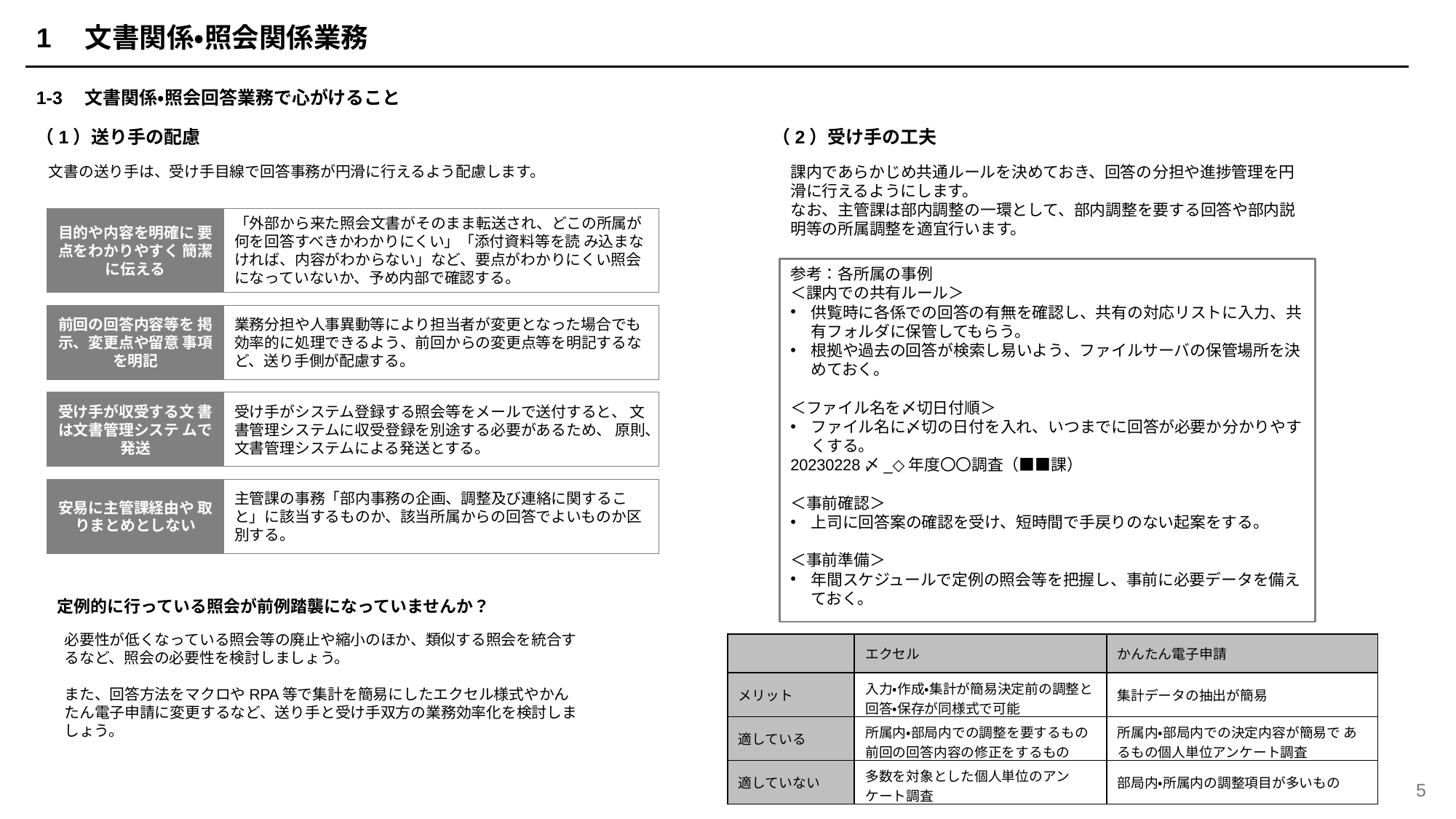

1　文書関係・照会関係業務
1-3　文書関係・照会回答業務で心がけること
（1）送り手の配慮
（2）受け手の工夫
文書の送り手は、受け手目線で回答事務が円滑に行えるよう配慮します。
課内であらかじめ共通ルールを決めておき、回答の分担や進捗管理を円滑に行えるようにします。
なお、主管課は部内調整の一環として、部内調整を要する回答や部内説明等の所属調整を適宜行います。
目的や内容を明確に 要点をわかりやすく 簡潔に伝える
「外部から来た照会文書がそのまま転送され、どこの所属が何を回答すべきかわかりにくい」「添付資料等を読 み込まなければ、内容がわからない」など、要点がわかりにくい照会になっていないか、予め内部で確認する。
参考：各所属の事例
＜課内での共有ルール＞
供覧時に各係での回答の有無を確認し、共有の対応リストに入力、共有フォルダに保管してもらう。
根拠や過去の回答が検索し易いよう、ファイルサーバの保管場所を決めておく。

＜ファイル名を〆切日付順＞
ファイル名に〆切の日付を入れ、いつまでに回答が必要か分かりやすくする。
20230228〆_◇年度〇〇調査（■■課）

＜事前確認＞
上司に回答案の確認を受け、短時間で手戻りのない起案をする。

＜事前準備＞
年間スケジュールで定例の照会等を把握し、事前に必要データを備えておく。
前回の回答内容等を 掲示、変更点や留意 事項を明記
業務分担や人事異動等により担当者が変更となった場合でも効率的に処理できるよう、前回からの変更点等を明記するなど、送り手側が配慮する。
受け手が収受する文 書は文書管理システ ムで発送
受け手がシステム登録する照会等をメールで送付すると、 文書管理システムに収受登録を別途する必要があるため、 原則、文書管理システムによる発送とする。
安易に主管課経由や 取りまとめとしない
主管課の事務「部内事務の企画、調整及び連絡に関すること」に該当するものか、該当所属からの回答でよいものか区別する。
定例的に行っている照会が前例踏襲になっていませんか？
必要性が低くなっている照会等の廃止や縮小のほか、類似する照会を統合するなど、照会の必要性を検討しましょう。

また、回答方法をマクロやRPA等で集計を簡易にしたエクセル様式やかんたん電子申請に変更するなど、送り手と受け手双方の業務効率化を検討しましょう。
|  | エクセル | かんたん電子申請 |
| --- | --- | --- |
| メリット | 入力・作成・集計が簡易決定前の調整と回答・保存が同様式で可能 | 集計データの抽出が簡易 |
| 適している | 所属内・部局内での調整を要するもの前回の回答内容の修正をするもの | 所属内・部局内での決定内容が簡易で あるもの個人単位アンケート調査 |
| 適していない | 多数を対象とした個人単位のアンケート調査 | 部局内・所属内の調整項目が多いもの |
5